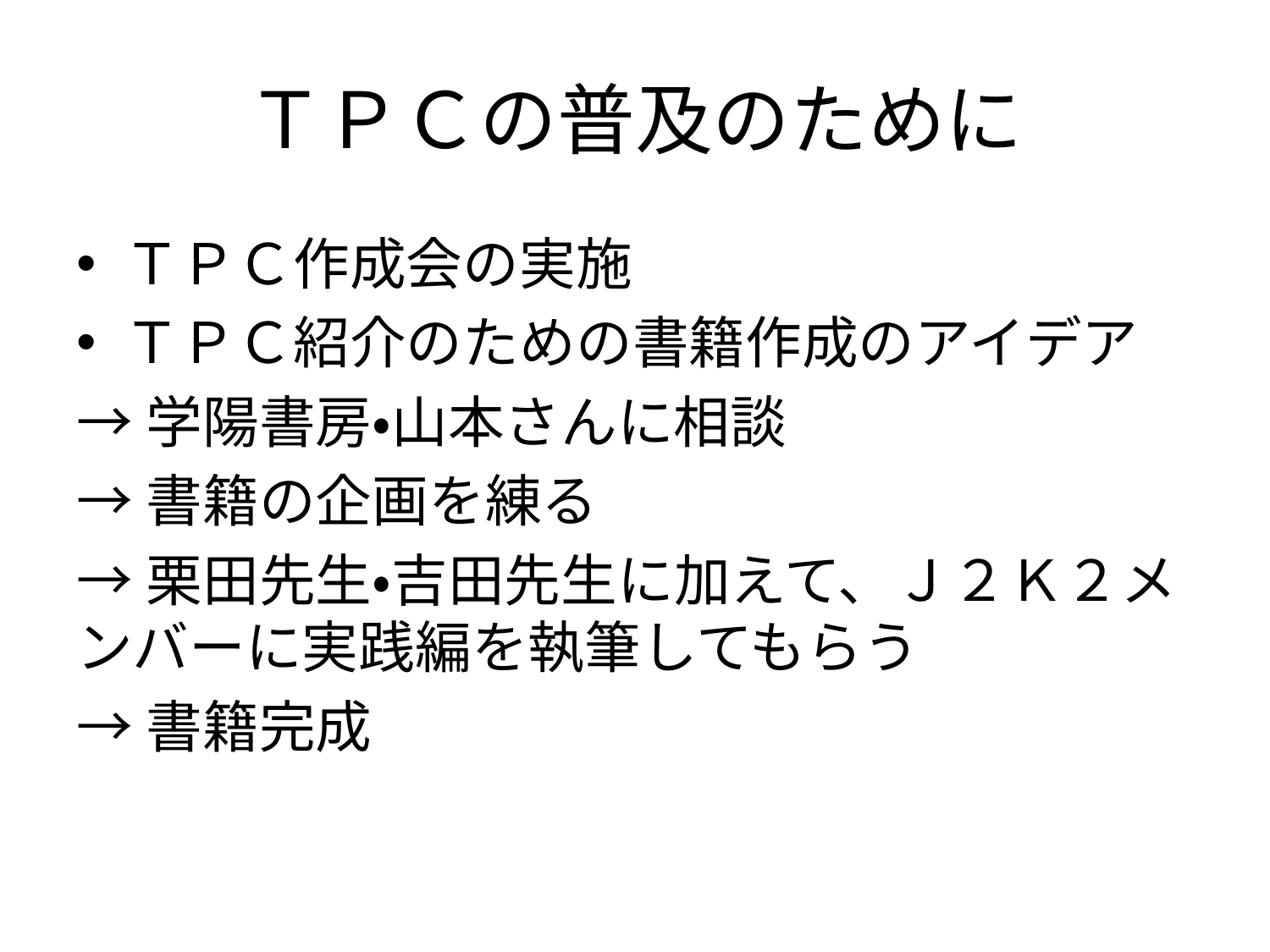

# ＴＰＣの普及のために
ＴＰＣ作成会の実施
ＴＰＣ紹介のための書籍作成のアイデア
→学陽書房・山本さんに相談
→書籍の企画を練る
→栗田先生・吉田先生に加えて、Ｊ２Ｋ２メンバーに実践編を執筆してもらう
→書籍完成